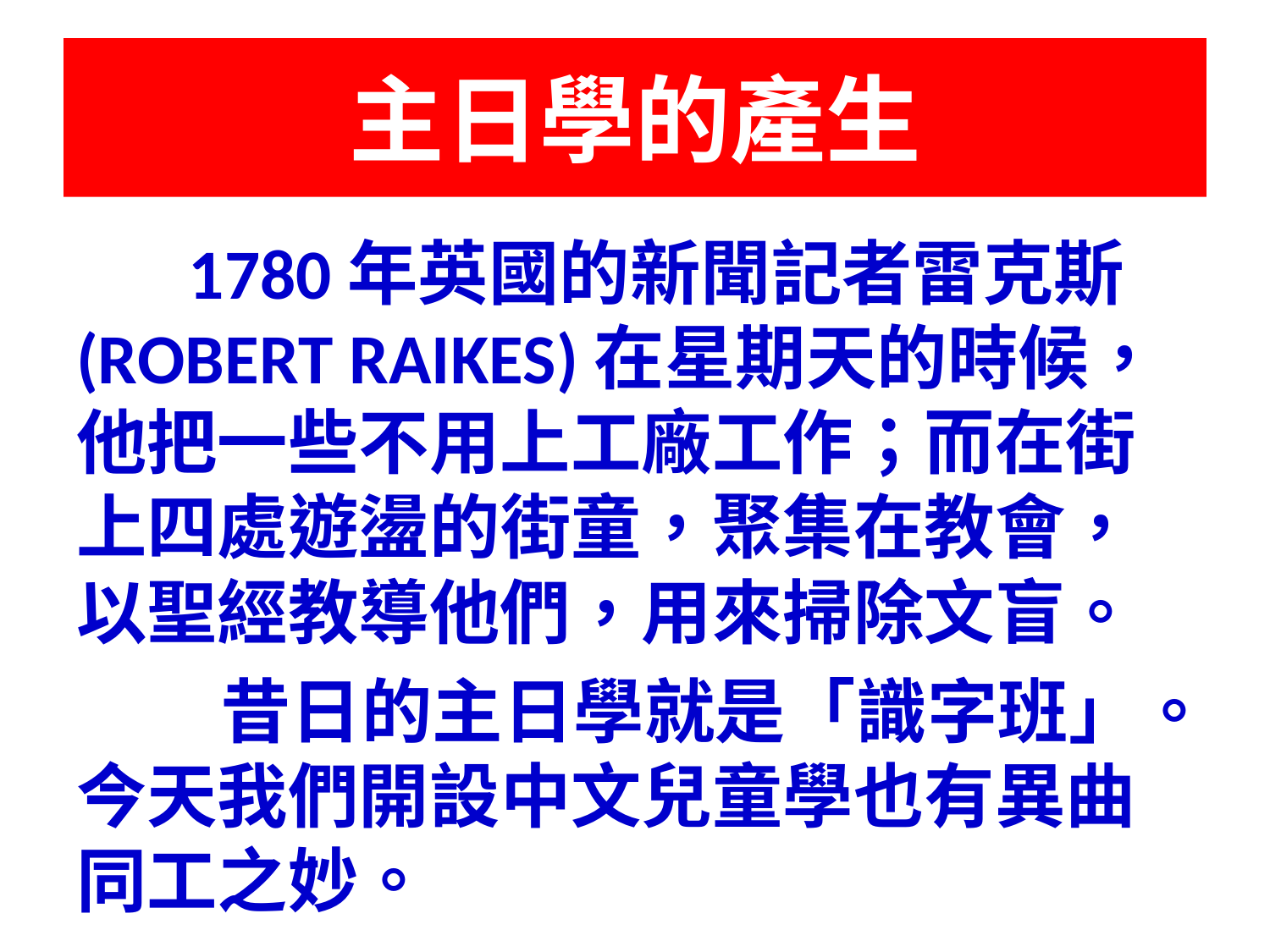

# 主日學的產生
       1780年英國的新聞記者雷克斯(ROBERT RAIKES)在星期天的時候，他把一些不用上工廠工作；而在街上四處遊盪的街童，聚集在教會，以聖經教導他們，用來掃除文盲。
        昔日的主日學就是「識字班」。今天我們開設中文兒童學也有異曲同工之妙。